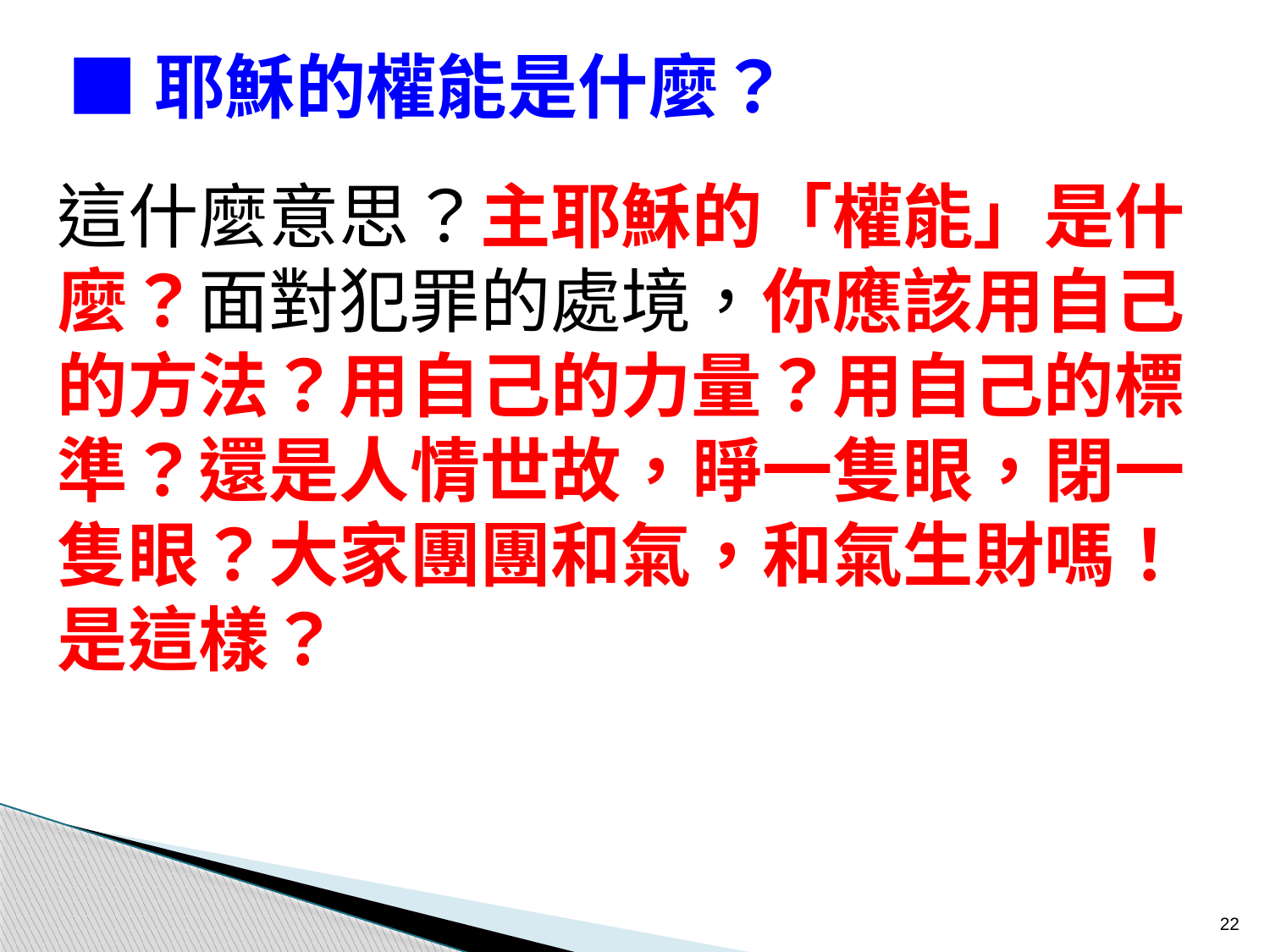

■耶穌的權能是什麼？
這什麼意思？主耶穌的「權能」是什麼？面對犯罪的處境，你應該用自己的方法？用自己的力量？用自己的標準？還是人情世故，睜一隻眼，閉一隻眼？大家團團和氣，和氣生財嗎！是這樣？
22